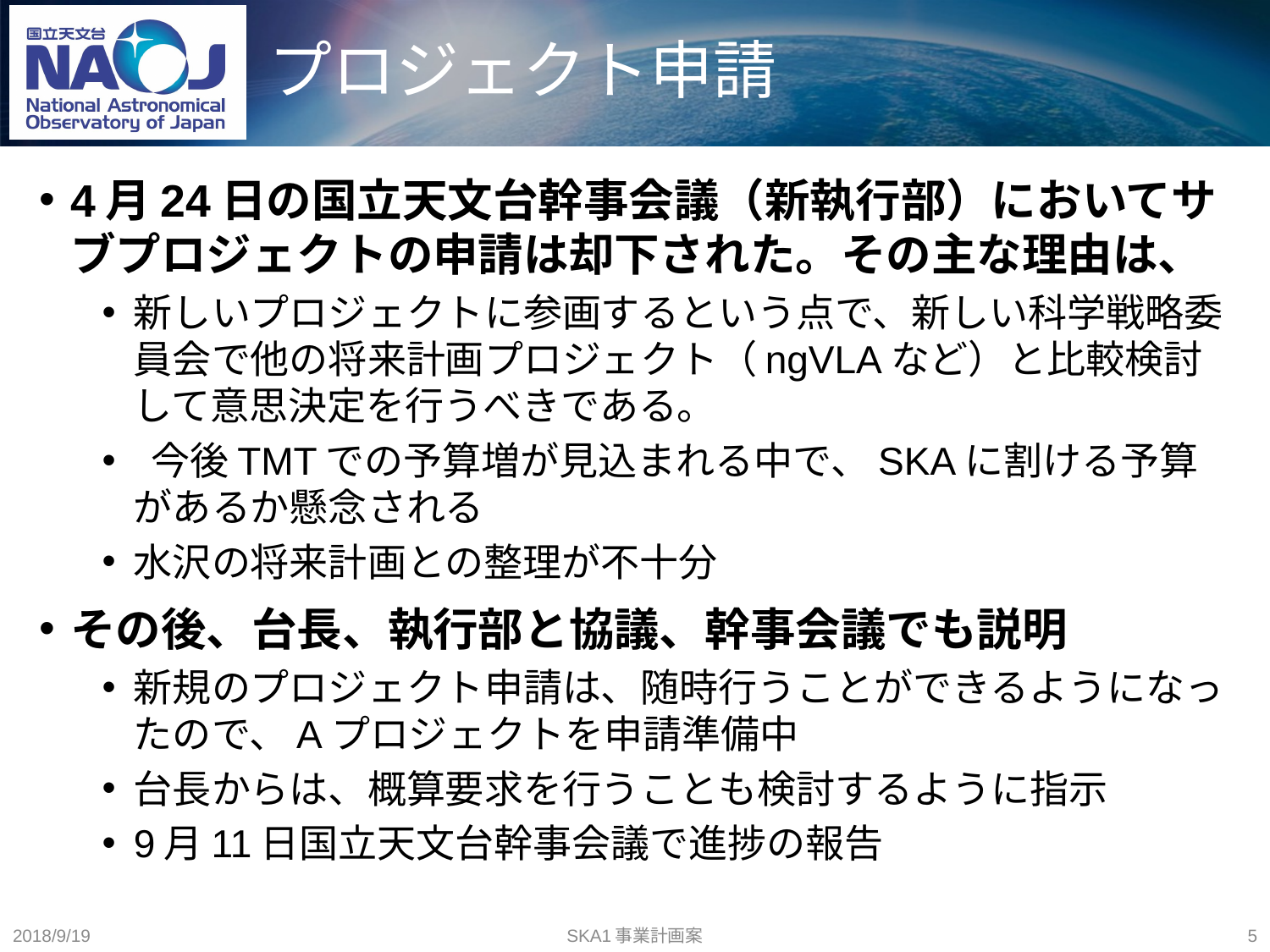

# プロジェクト申請
4月24日の国立天文台幹事会議（新執行部）においてサブプロジェクトの申請は却下された。その主な理由は、
新しいプロジェクトに参画するという点で、新しい科学戦略委員会で他の将来計画プロジェクト（ngVLAなど）と比較検討して意思決定を行うべきである。
 今後TMTでの予算増が見込まれる中で、SKAに割ける予算があるか懸念される
水沢の将来計画との整理が不十分
その後、台長、執行部と協議、幹事会議でも説明
新規のプロジェクト申請は、随時行うことができるようになったので、Aプロジェクトを申請準備中
台長からは、概算要求を行うことも検討するように指示
9月11日国立天文台幹事会議で進捗の報告
SKA1事業計画案
2018/9/19
5